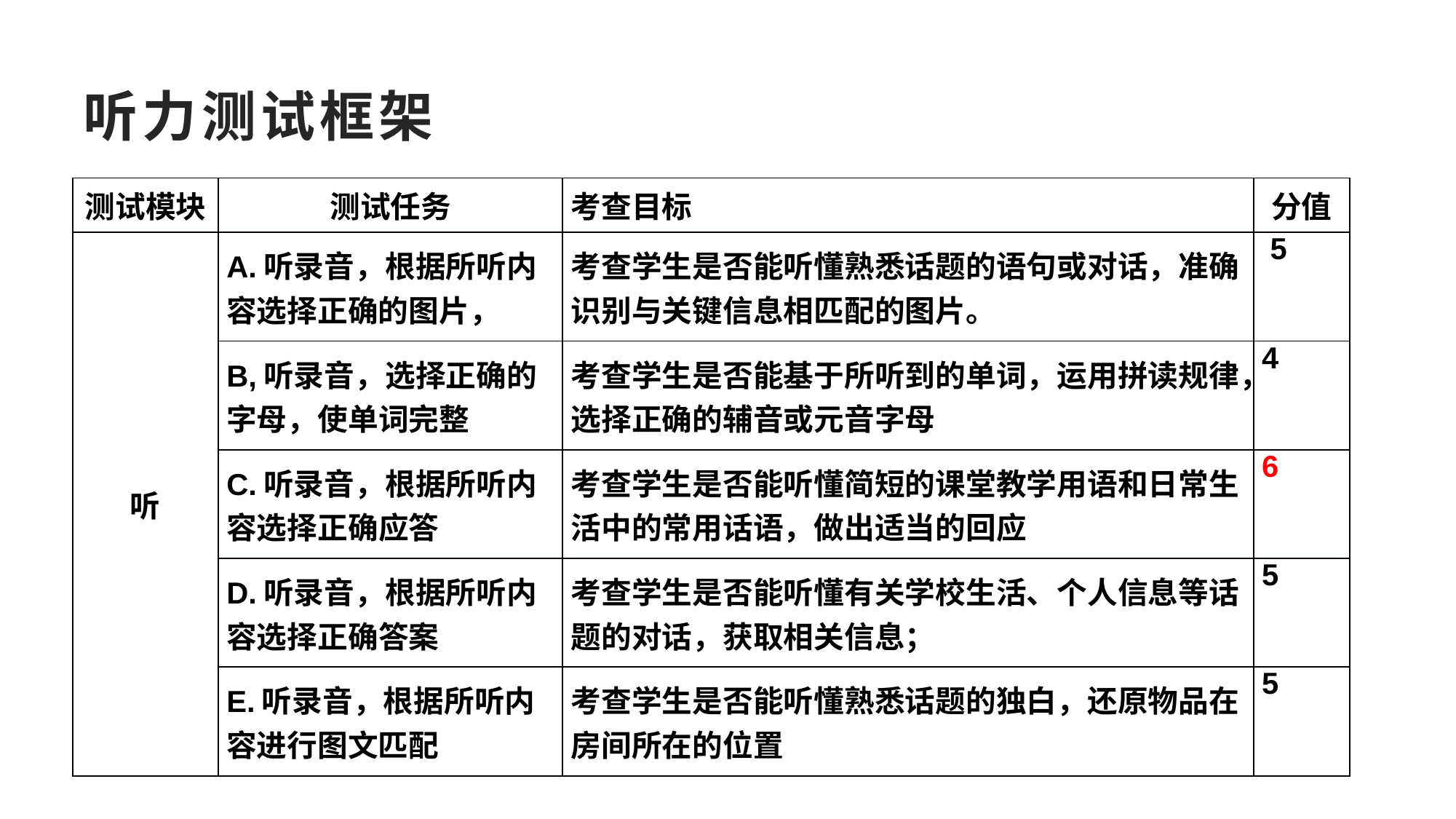

# 听力测试框架
| 测试模块 | 测试任务 | 考查目标 | 分值 |
| --- | --- | --- | --- |
| 听 | A.听录音，根据所听内容选择正确的图片， | 考查学生是否能听懂熟悉话题的语句或对话，准确识别与关键信息相匹配的图片。 | 5 |
|  | B,听录音，选择正确的字母，使单词完整 | 考查学生是否能基于所听到的单词，运用拼读规律，选择正确的辅音或元音字母 | 4 |
|  | C.听录音，根据所听内容选择正确应答 | 考查学生是否能听懂简短的课堂教学用语和日常生活中的常用话语，做出适当的回应 | 6 |
|  | D.听录音，根据所听内容选择正确答案 | 考查学生是否能听懂有关学校生活、个人信息等话题的对话，获取相关信息； | 5 |
|  | E.听录音，根据所听内容进行图文匹配 | 考查学生是否能听懂熟悉话题的独白，还原物品在房间所在的位置 | 5 |